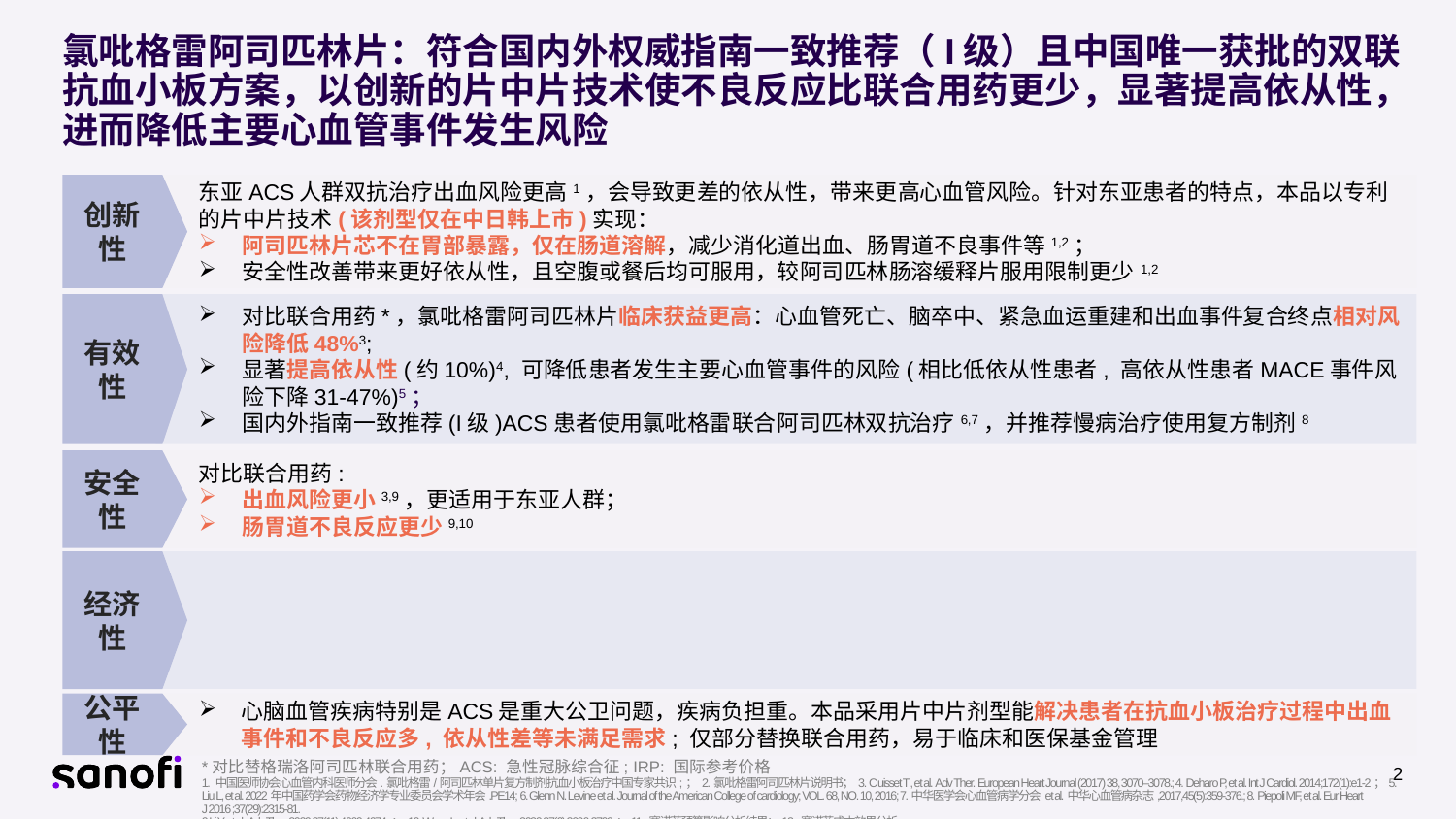

# 氯吡格雷阿司匹林片：符合国内外权威指南一致推荐（I级）且中国唯一获批的双联抗血小板方案，以创新的片中片技术使不良反应比联合用药更少，显著提高依从性，进而降低主要心血管事件发生风险
创新性
东亚ACS人群双抗治疗出血风险更高1，会导致更差的依从性，带来更高心血管风险。针对东亚患者的特点，本品以专利的片中片技术(该剂型仅在中日韩上市)实现：
阿司匹林片芯不在胃部暴露，仅在肠道溶解，减少消化道出血、肠胃道不良事件等1,2；
安全性改善带来更好依从性，且空腹或餐后均可服用，较阿司匹林肠溶缓释片服用限制更少1,2
对比联合用药*，氯吡格雷阿司匹林片临床获益更高：心血管死亡、脑卒中、紧急血运重建和出血事件复合终点相对风险降低48%3;
显著提高依从性(约10%)4, 可降低患者发生主要心血管事件的风险(相比低依从性患者, 高依从性患者MACE事件风险下降31-47%)5；
国内外指南一致推荐(I级)ACS患者使用氯吡格雷联合阿司匹林双抗治疗6,7，并推荐慢病治疗使用复方制剂8
有效性
安全性
对比联合用药:
出血风险更小3,9，更适用于东亚人群；
肠胃道不良反应更少9,10

经济性
公平性
心脑血管疾病特别是ACS是重大公卫问题，疾病负担重。本品采用片中片剂型能解决患者在抗血小板治疗过程中出血事件和不良反应多, 依从性差等未满足需求; 仅部分替换联合用药，易于临床和医保基金管理
*对比替格瑞洛阿司匹林联合用药；ACS: 急性冠脉综合征; IRP: 国际参考价格
2
1. 中国医师协会心血管内科医师分会.氯吡格雷/阿司匹林单片复方制剂抗血小板治疗中国专家共识;； 2.氯吡格雷阿司匹林片说明书； 3. Cuisset T, et al.  Adv Ther. European Heart Journal (2017) 38, 3070–3078.; 4. Deharo P, et al. Int J Cardiol. 2014;172(1):e1-2；5. Liu L, et al. 2022年中国药学会药物经济学专业委员会学术年会.PE14; 6. Glenn N. Levine et al. Journal of the American College of cardiology; VOL. 68, NO. 10, 2016; 7.中华医学会心血管病学分会 et al.中华心血管病杂志,2017,45(5):359-376.; 8. Piepoli MF, et al. Eur Heart J 2016 ;37(29):2315-81.
9.Li Y, et al.  Adv Ther. 2020;37(11):4660-4674.； 10. Wang L, et al. Adv Ther. 2020;37(6):2696-2709；11. 赛诺菲预算影响分析结果；12. 赛诺菲成本效果分析